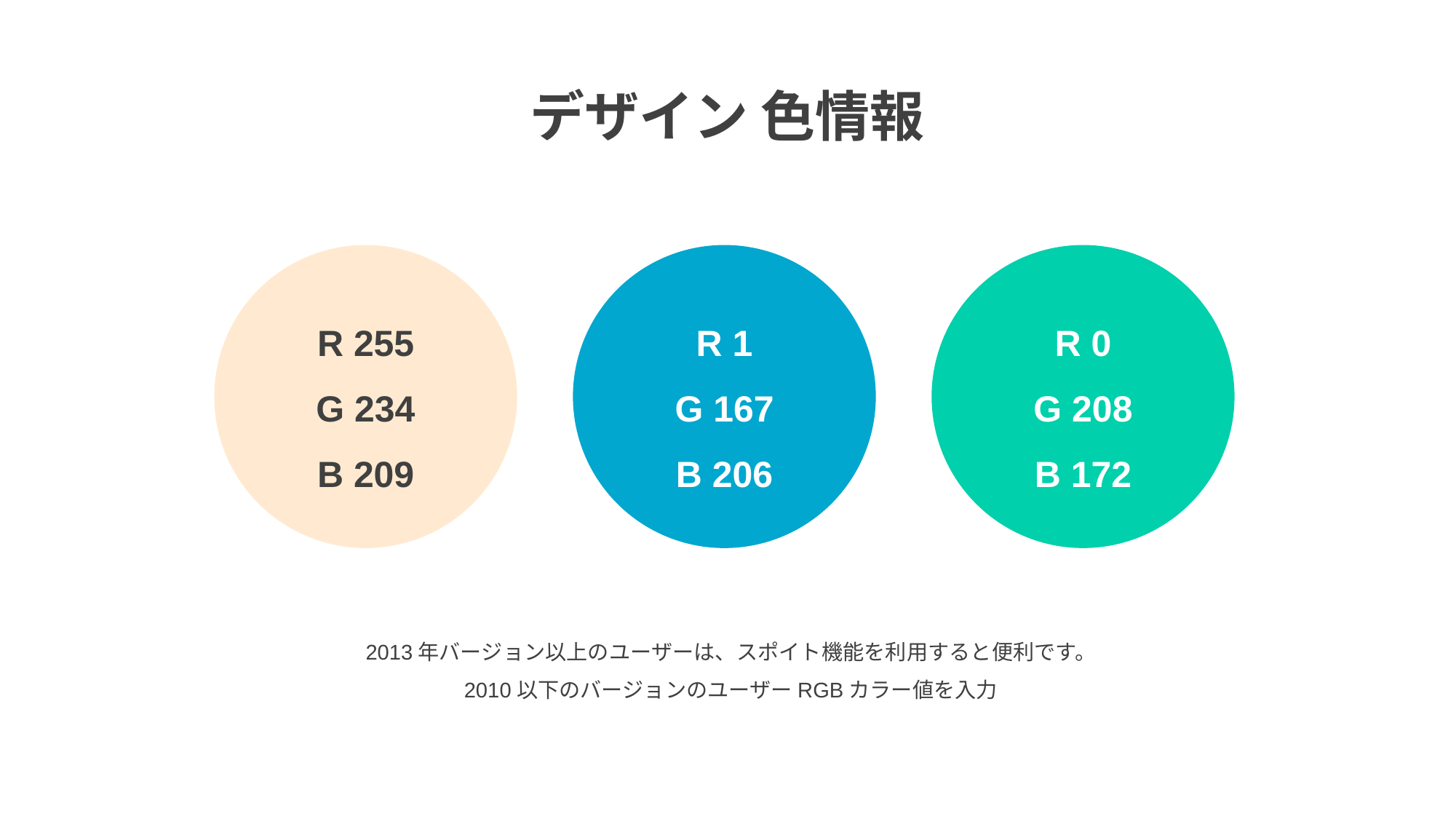

デザイン 色情報
R 255
G 234
B 209
R 1
G 167
B 206
R 0
G 208
B 172
2013年バージョン以上のユーザーは、スポイト機能を利用すると便利です。
2010以下のバージョンのユーザーRGBカラー値を入力